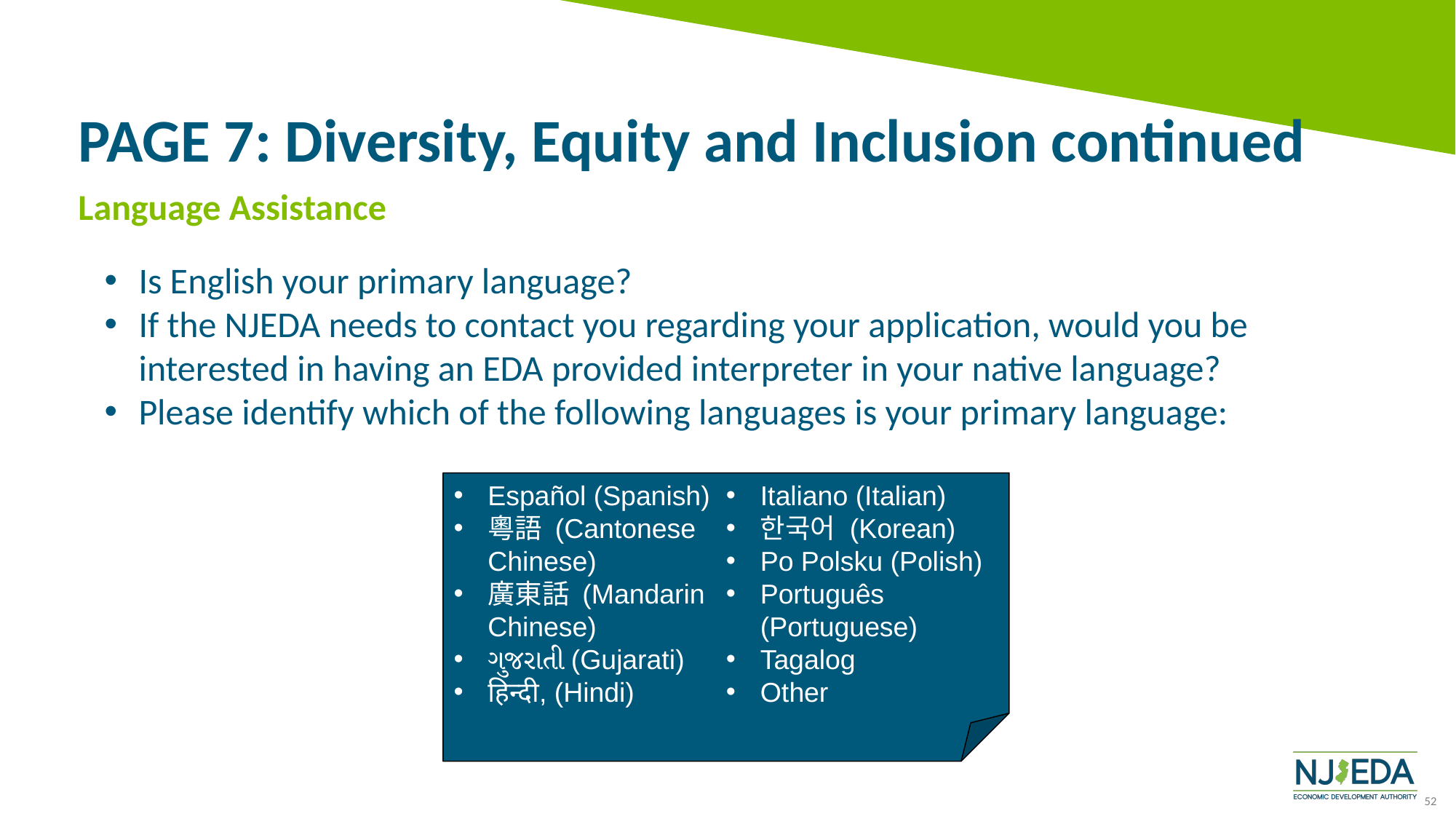

# PAGE 7: Diversity, Equity and Inclusion continued
Language Assistance
Is English your primary language?
If the NJEDA needs to contact you regarding your application, would you be interested in having an EDA provided interpreter in your native language?
Please identify which of the following languages is your primary language:
Español (Spanish)
粵語 (Cantonese Chinese)
廣東話 (Mandarin Chinese)
ગુજરાતી (Gujarati)
हिन्दी, (Hindi)
Italiano (Italian)
한국어 (Korean)
Po Polsku (Polish)
Português (Portuguese)
Tagalog
Other